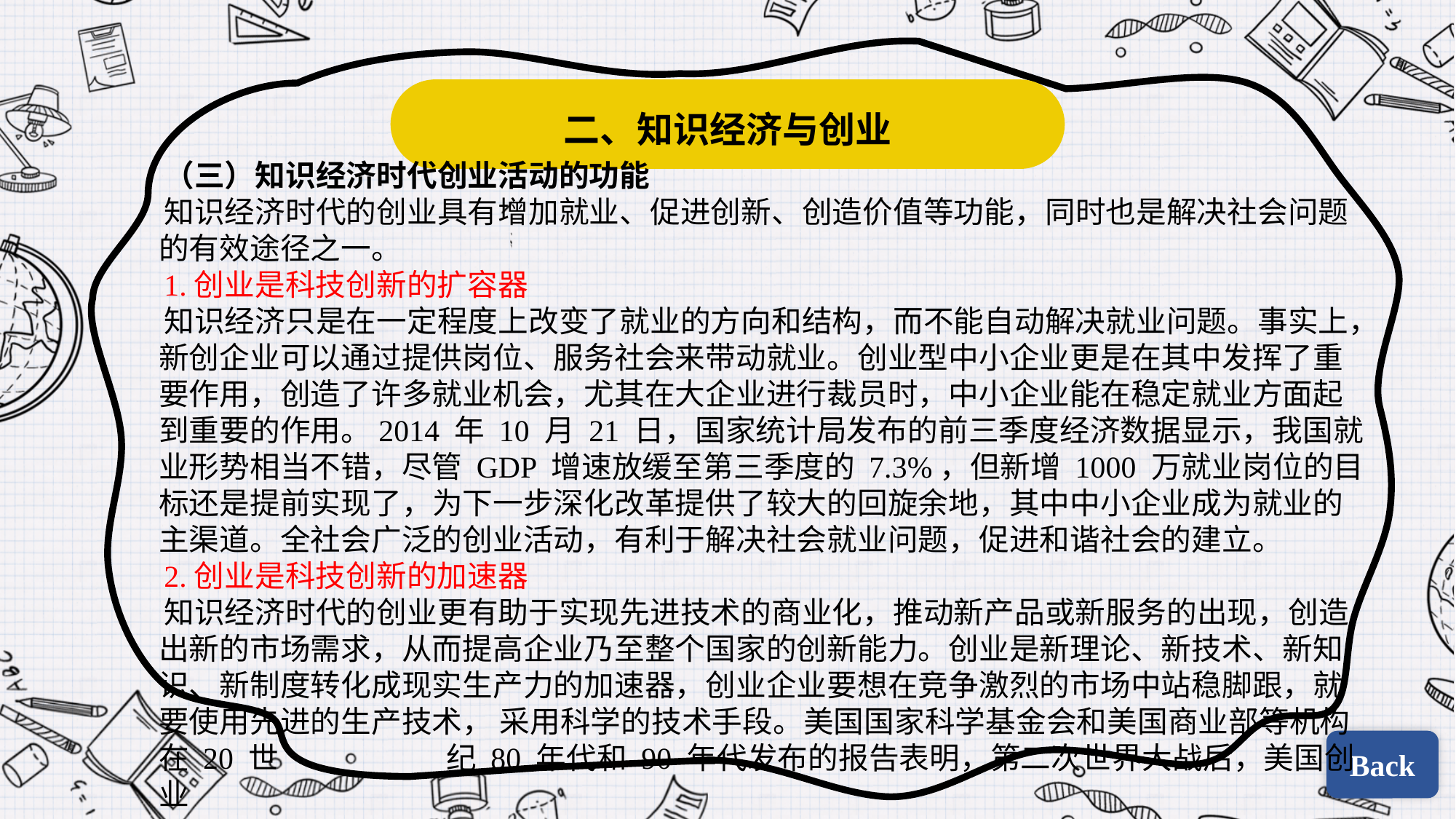

二、知识经济与创业
（三）知识经济时代创业活动的功能
知识经济时代的创业具有增加就业、促进创新、创造价值等功能，同时也是解决社会问题的有效途径之一。
1.创业是科技创新的扩容器
知识经济只是在一定程度上改变了就业的方向和结构，而不能自动解决就业问题。事实上，新创企业可以通过提供岗位、服务社会来带动就业。创业型中小企业更是在其中发挥了重要作用，创造了许多就业机会，尤其在大企业进行裁员时，中小企业能在稳定就业方面起到重要的作用。2014 年 10 月 21 日，国家统计局发布的前三季度经济数据显示，我国就业形势相当不错，尽管 GDP 增速放缓至第三季度的 7.3%，但新增 1000 万就业岗位的目标还是提前实现了，为下一步深化改革提供了较大的回旋余地，其中中小企业成为就业的主渠道。全社会广泛的创业活动，有利于解决社会就业问题，促进和谐社会的建立。
2.创业是科技创新的加速器
知识经济时代的创业更有助于实现先进技术的商业化，推动新产品或新服务的出现，创造出新的市场需求，从而提高企业乃至整个国家的创新能力。创业是新理论、新技术、新知识、新制度转化成现实生产力的加速器，创业企业要想在竞争激烈的市场中站稳脚跟，就要使用先进的生产技术， 采用科学的技术手段。美国国家科学基金会和美国商业部等机构在 20 世dddddddddd纪 80 年代和 90 年代发布的报告表明，第二次世界大战后，美国创业

Back